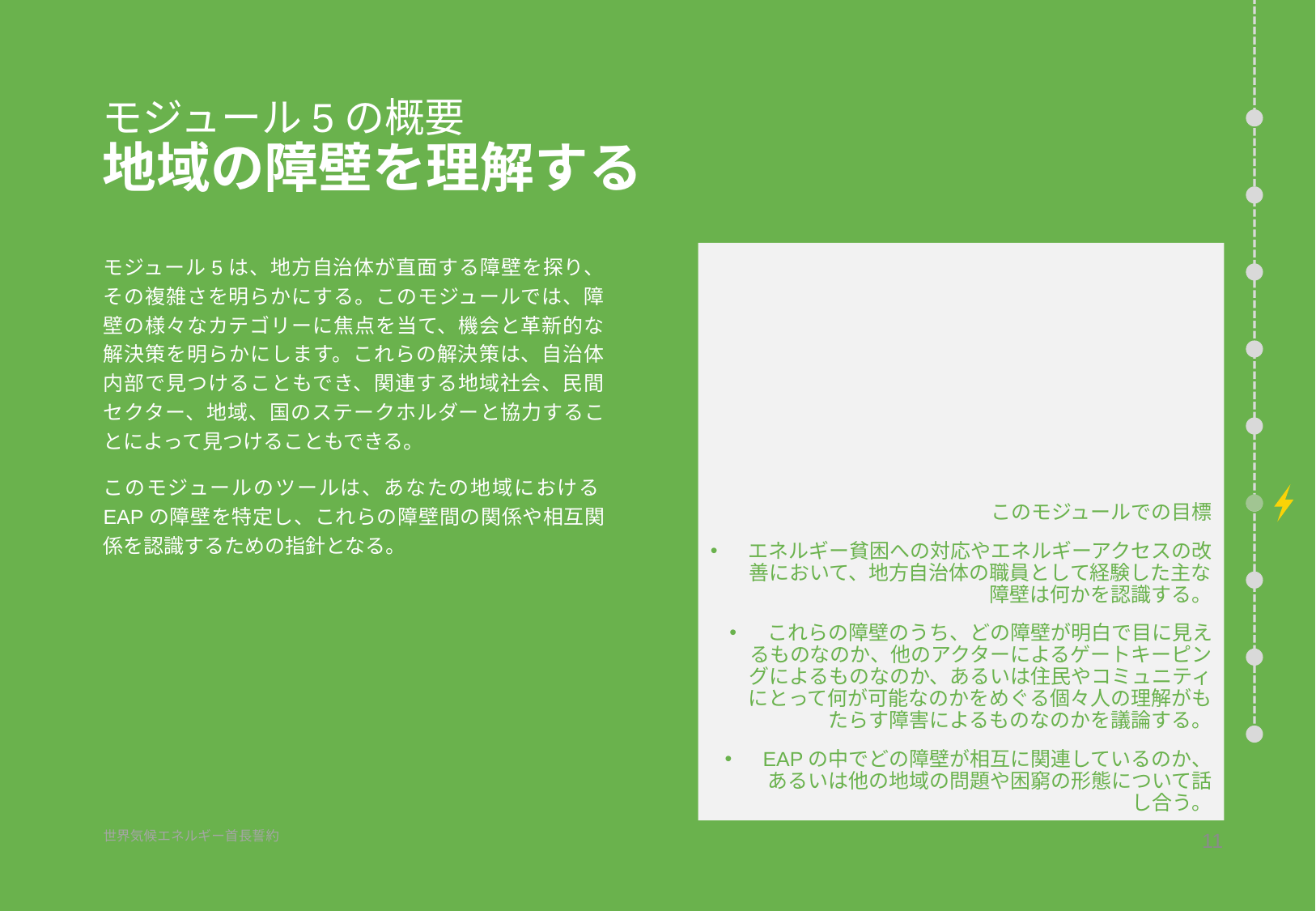

# モジュール5の概要 地域の障壁を理解する
このモジュールでの目標
エネルギー貧困への対応やエネルギーアクセスの改善において、地方自治体の職員として経験した主な障壁は何かを認識する。
これらの障壁のうち、どの障壁が明白で目に見えるものなのか、他のアクターによるゲートキーピングによるものなのか、あるいは住民やコミュニティにとって何が可能なのかをめぐる個々人の理解がもたらす障害によるものなのかを議論する。
EAPの中でどの障壁が相互に関連しているのか、あるいは他の地域の問題や困窮の形態について話し合う。
モジュール5は、地方自治体が直面する障壁を探り、その複雑さを明らかにする。このモジュールでは、障壁の様々なカテゴリーに焦点を当て、機会と革新的な解決策を明らかにします。これらの解決策は、自治体内部で見つけることもでき、関連する地域社会、民間セクター、地域、国のステークホルダーと協力することによって見つけることもできる。
このモジュールのツールは、あなたの地域におけるEAPの障壁を特定し、これらの障壁間の関係や相互関係を認識するための指針となる。

11